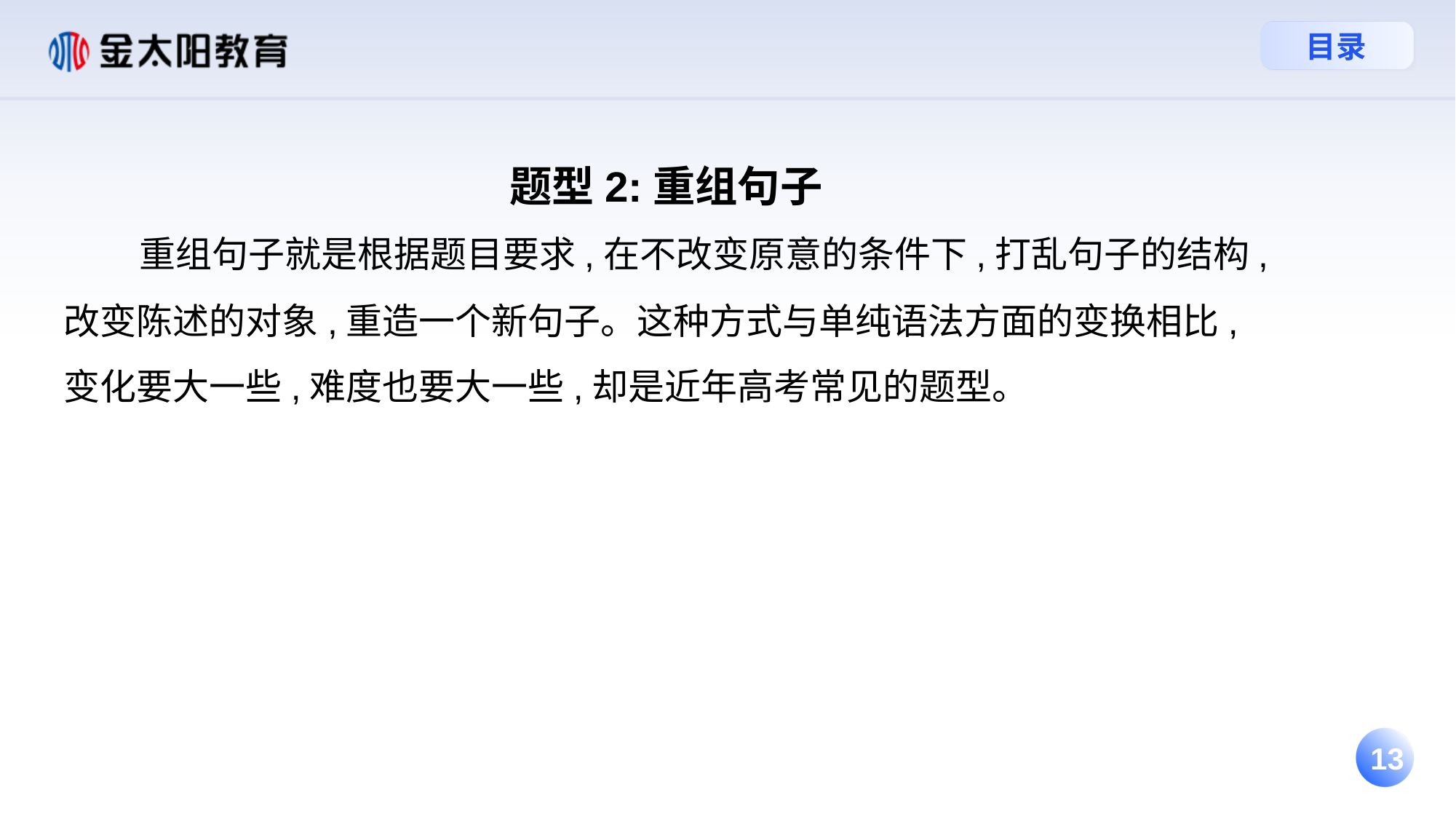

题型2:重组句子
       重组句子就是根据题目要求,在不改变原意的条件下,打乱句子的结构,改变陈述的对象,重造一个新句子。这种方式与单纯语法方面的变换相比,变化要大一些,难度也要大一些,却是近年高考常见的题型。